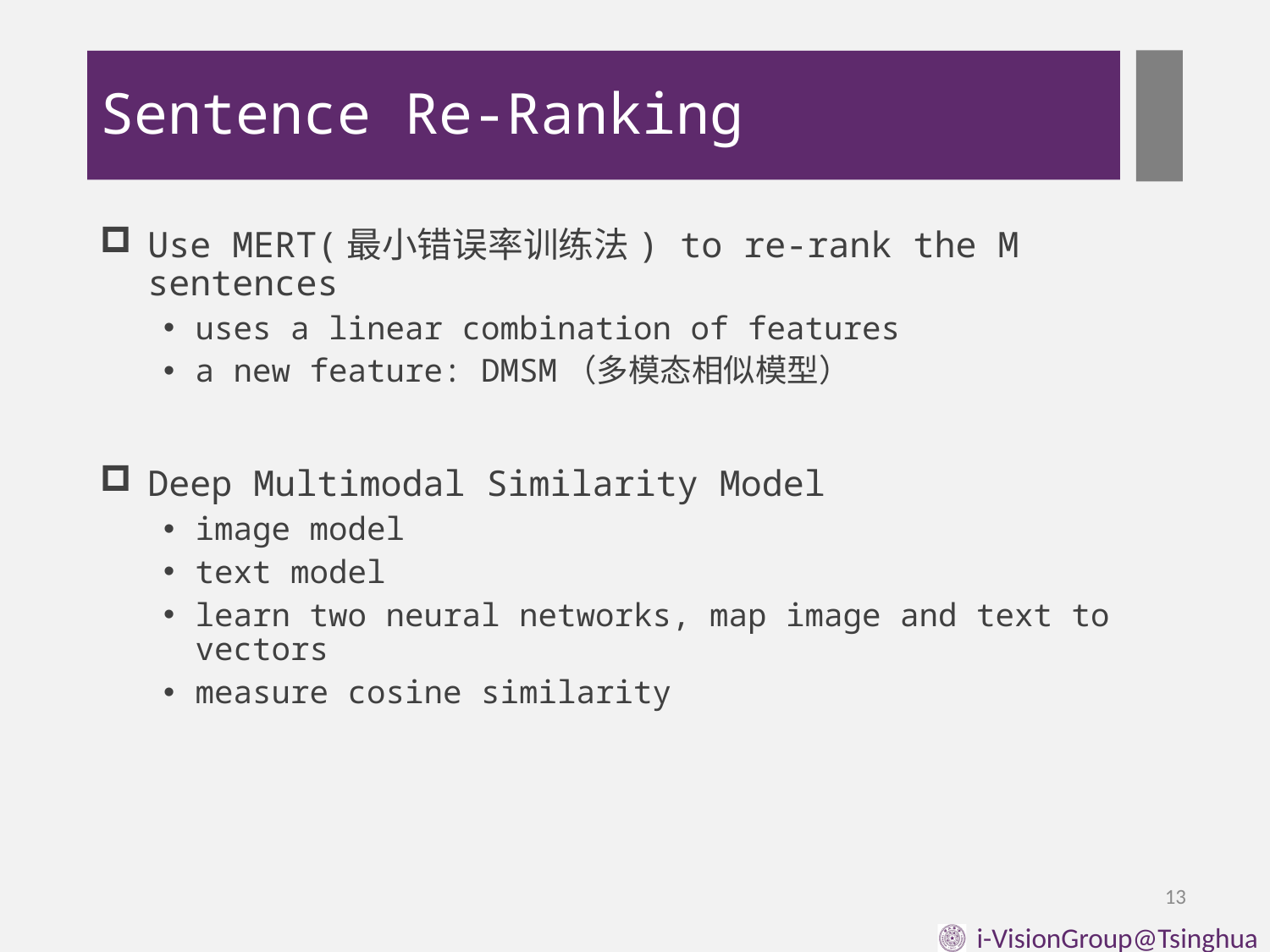

# Sentence Re-Ranking
Use MERT(最小错误率训练法) to re-rank the M sentences
uses a linear combination of features
a new feature: DMSM（多模态相似模型）

Deep Multimodal Similarity Model
image model
text model
learn two neural networks, map image and text to vectors
measure cosine similarity

13